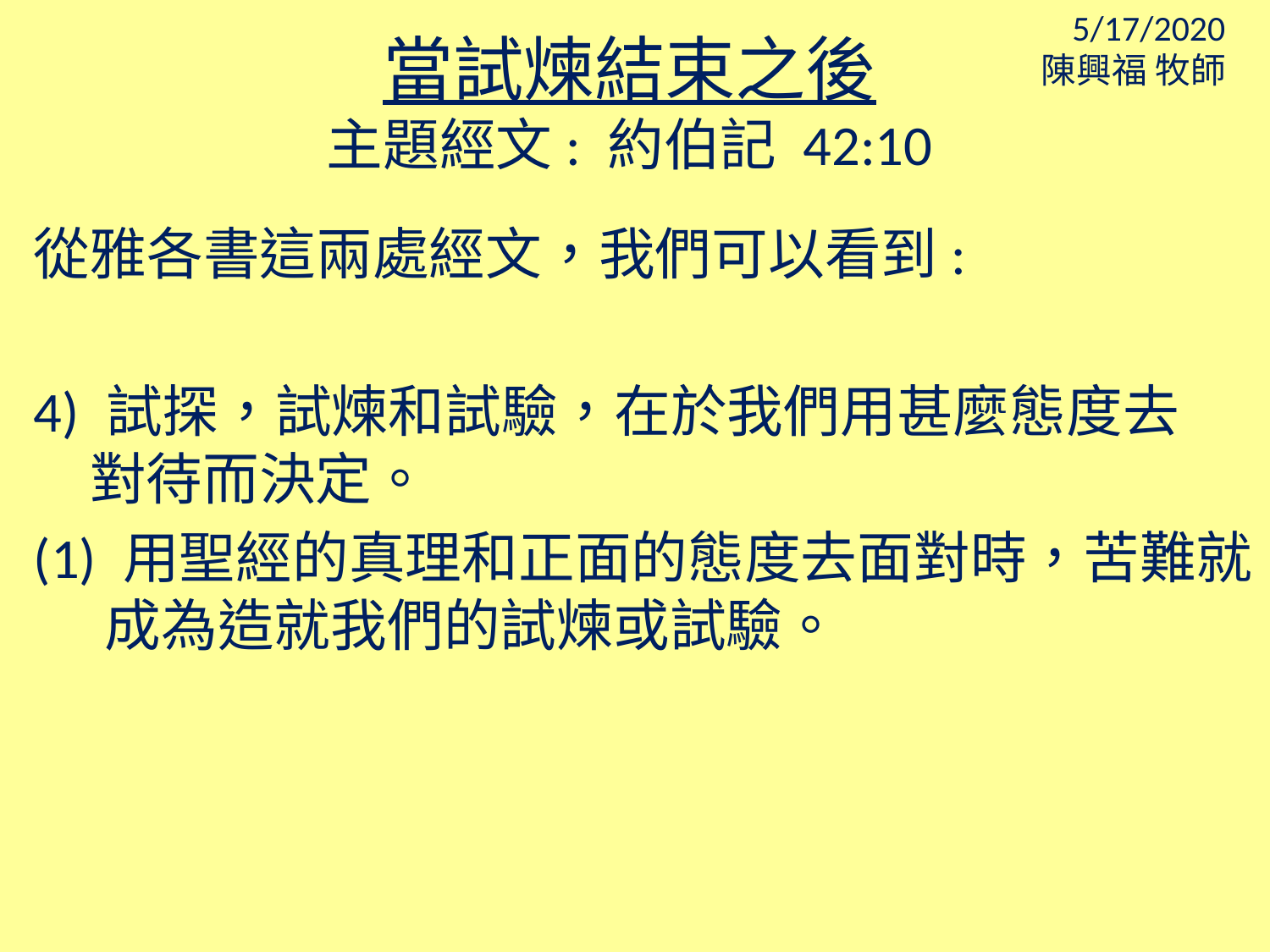

5/17/2020
陳興福 牧師
當試煉結束之後
主題經文: 約伯記 42:10
從雅各書這兩處經文，我們可以看到:

4) 試探，試煉和試驗，在於我們用甚麼態度去   對待而決定。
(1) 用聖經的真理和正面的態度去面對時，苦難就成為造就我們的試煉或試驗。